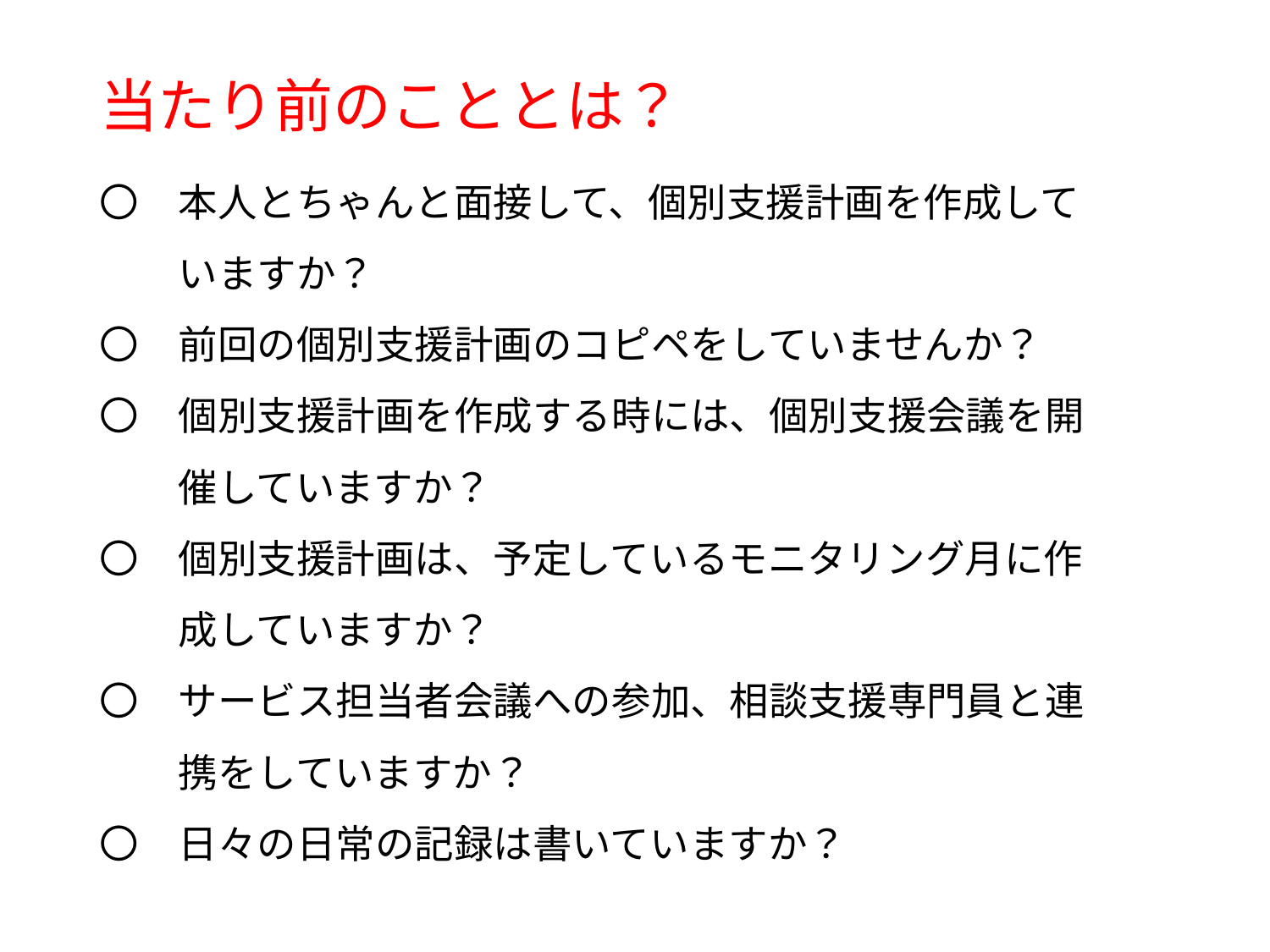

# 当たり前のこととは？
〇　本人とちゃんと面接して、個別支援計画を作成して
　　いますか？
〇　前回の個別支援計画のコピペをしていませんか？
〇　個別支援計画を作成する時には、個別支援会議を開
　　催していますか？
〇　個別支援計画は、予定しているモニタリング月に作
　　成していますか？
〇　サービス担当者会議への参加、相談支援専門員と連
　　携をしていますか？
〇　日々の日常の記録は書いていますか？